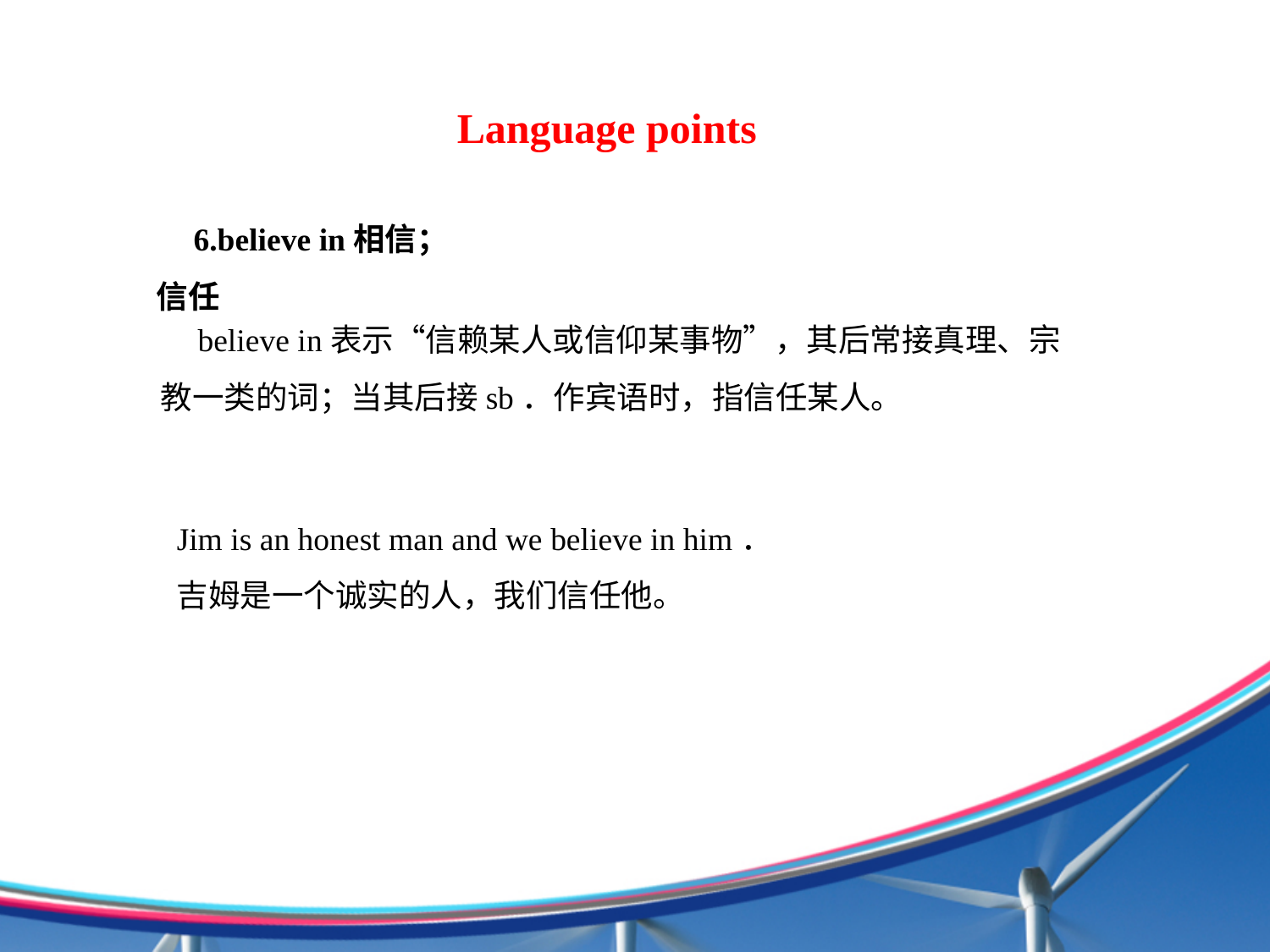

Language points
6.believe in相信；信任
believe in表示“信赖某人或信仰某事物”，其后常接真理、宗教一类的词；当其后接sb．作宾语时，指信任某人。
Jim is an honest man and we believe in him．
吉姆是一个诚实的人，我们信任他。